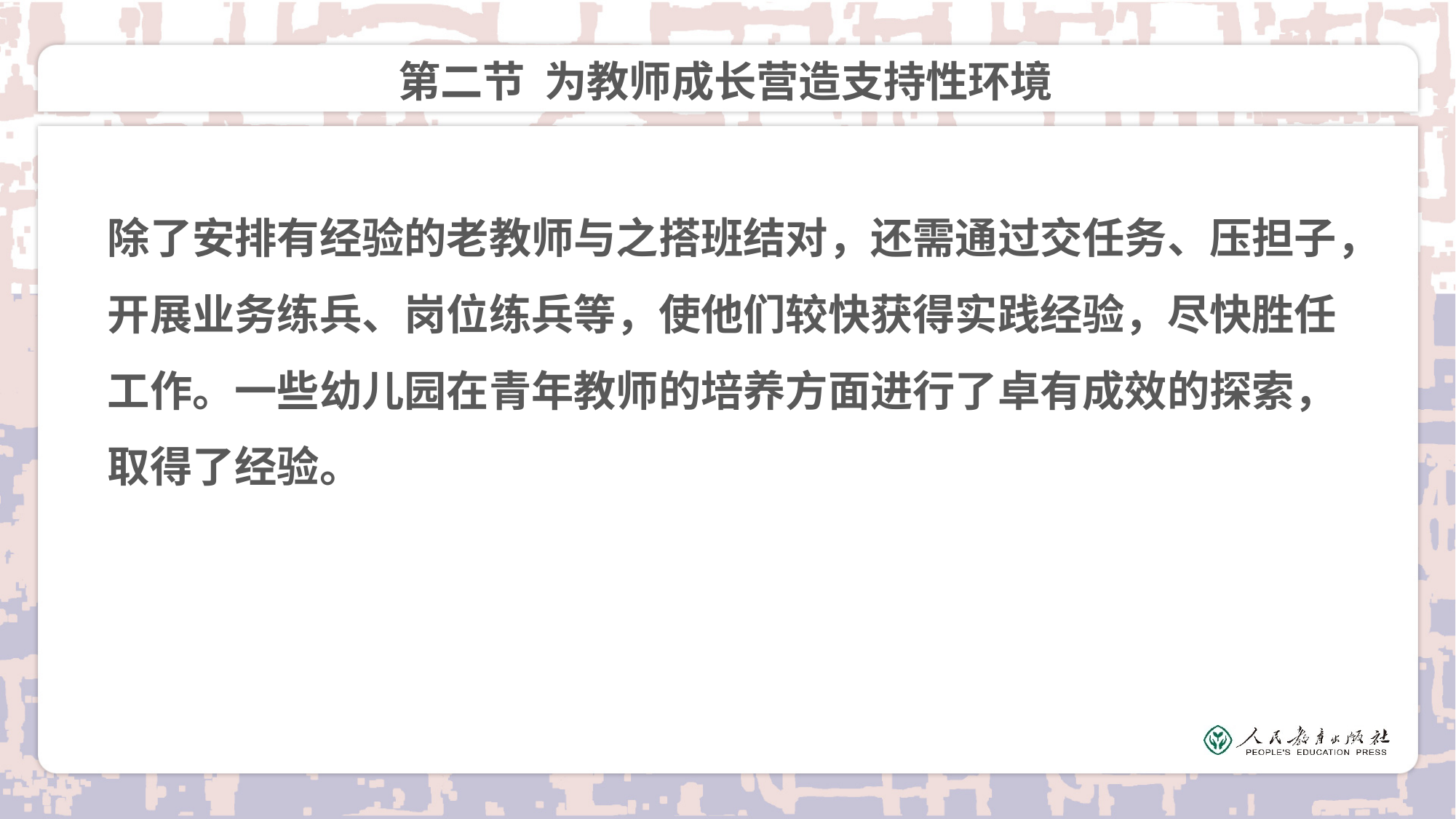

# 第二节  为教师成长营造支持性环境
除了安排有经验的老教师与之搭班结对，还需通过交任务、压担子，开展业务练兵、岗位练兵等，使他们较快获得实践经验，尽快胜任工作。一些幼儿园在青年教师的培养方面进行了卓有成效的探索，取得了经验。